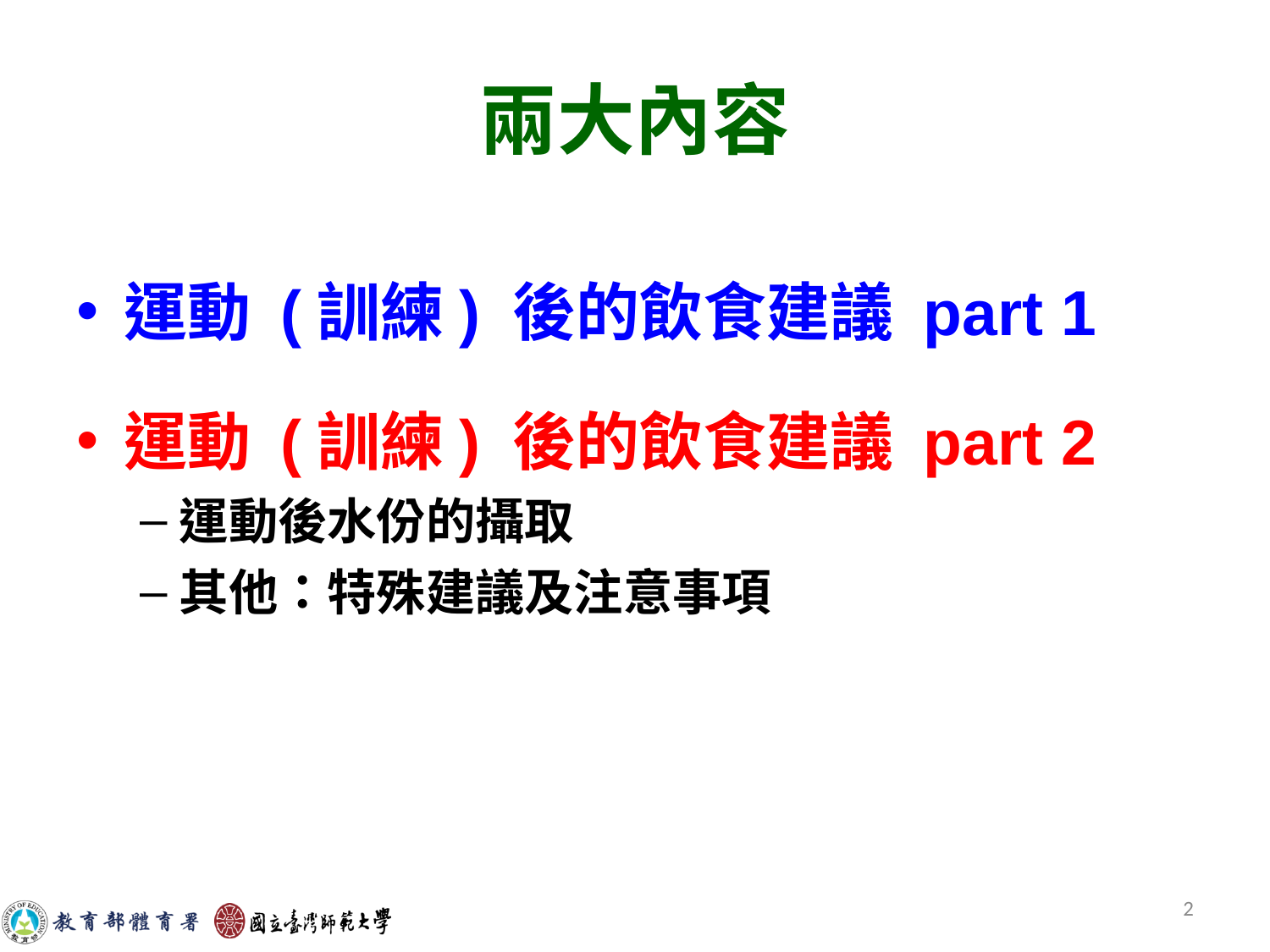

# 兩大內容
運動 (訓練) 後的飲食建議 part 1

運動 (訓練) 後的飲食建議 part 2
運動後水份的攝取
其他：特殊建議及注意事項

2